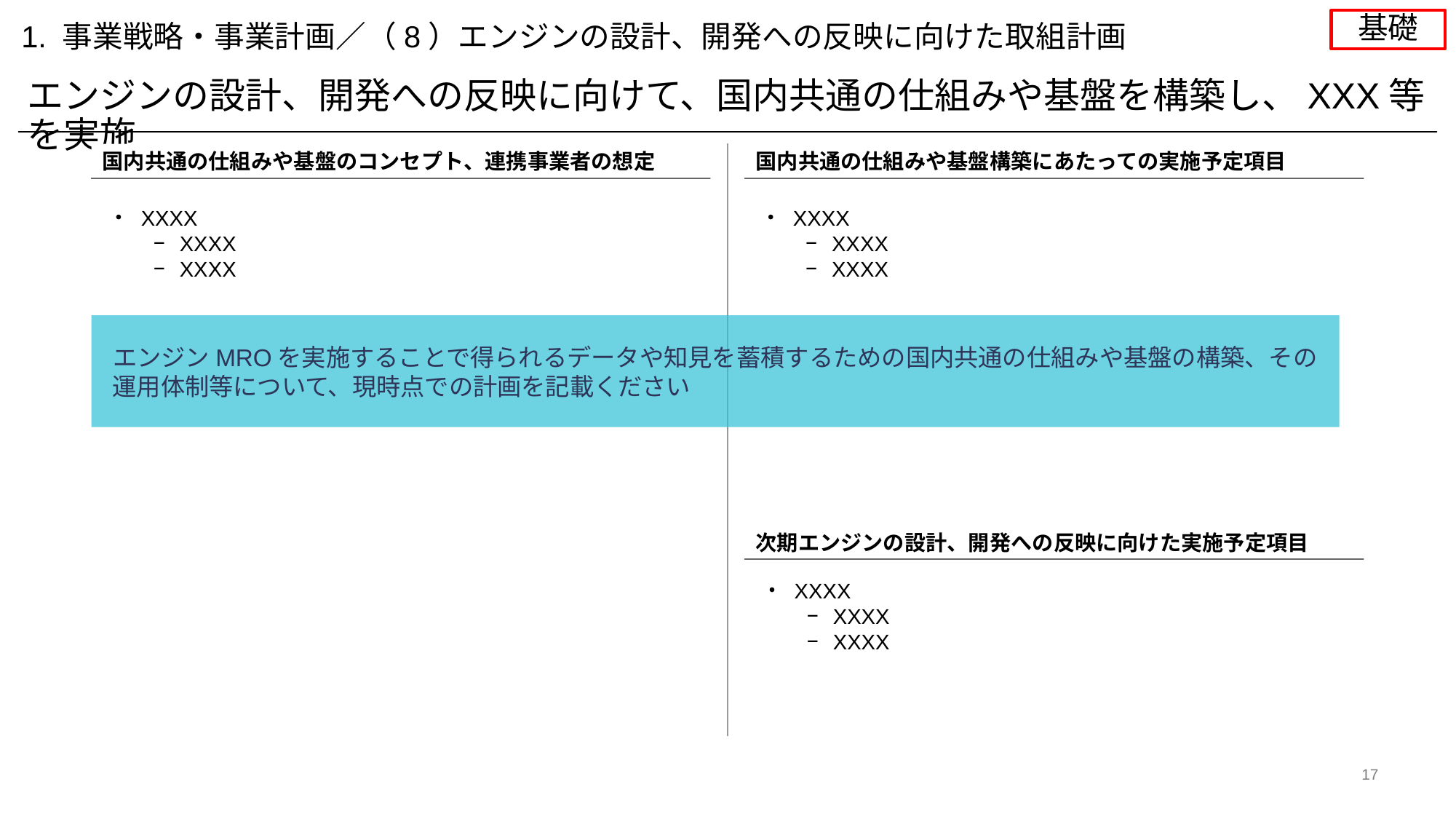

基礎
1. 事業戦略・事業計画／（8）エンジンの設計、開発への反映に向けた取組計画

エンジンの設計、開発への反映に向けて、国内共通の仕組みや基盤を構築し、XXX等を実施
国内共通の仕組みや基盤のコンセプト、連携事業者の想定
国内共通の仕組みや基盤構築にあたっての実施予定項目
XXXX
XXXX
XXXX
XXXX
XXXX
XXXX
エンジンMROを実施することで得られるデータや知見を蓄積するための国内共通の仕組みや基盤の構築、その運用体制等について、現時点での計画を記載ください
次期エンジンの設計、開発への反映に向けた実施予定項目
XXXX
XXXX
XXXX